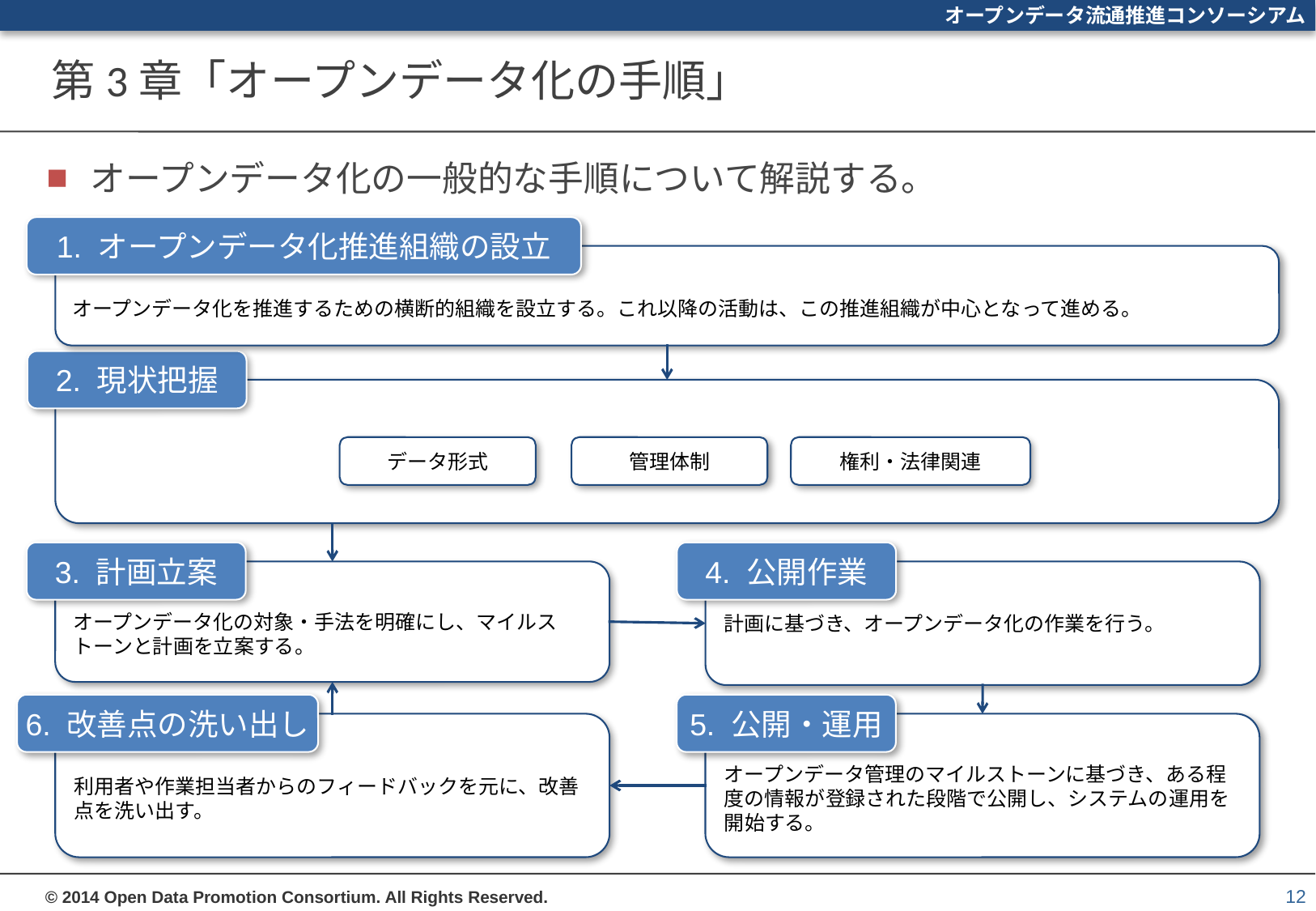

# 第3章「オープンデータ化の手順」
オープンデータ化の一般的な手順について解説する。
1. オープンデータ化推進組織の設立

オープンデータ化を推進するための横断的組織を設立する。これ以降の活動は、この推進組織が中心となって進める。
2. 現状把握

データ形式
管理体制
権利・法律関連
3. 計画立案
4. 公開作業

オープンデータ化の対象・手法を明確にし、マイルストーンと計画を立案する。
計画に基づき、オープンデータ化の作業を行う。
6. 改善点の洗い出し
5. 公開・運用

利用者や作業担当者からのフィードバックを元に、改善点を洗い出す。

オープンデータ管理のマイルストーンに基づき、ある程度の情報が登録された段階で公開し、システムの運用を開始する。
12